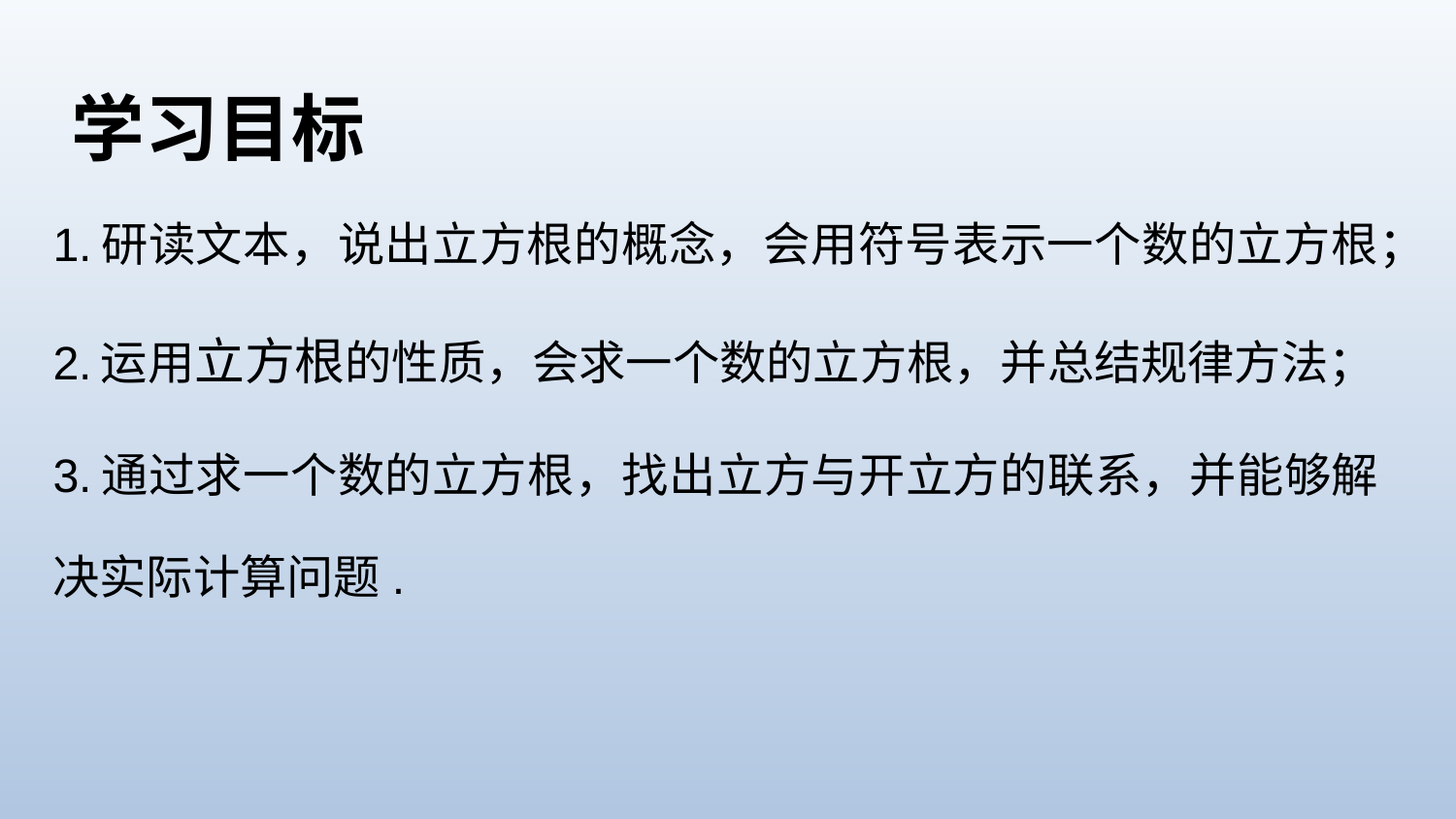

# 学习目标
1.研读文本，说出立方根的概念，会用符号表示一个数的立方根；
2.运用立方根的性质，会求一个数的立方根，并总结规律方法；
3.通过求一个数的立方根，找出立方与开立方的联系，并能够解决实际计算问题.